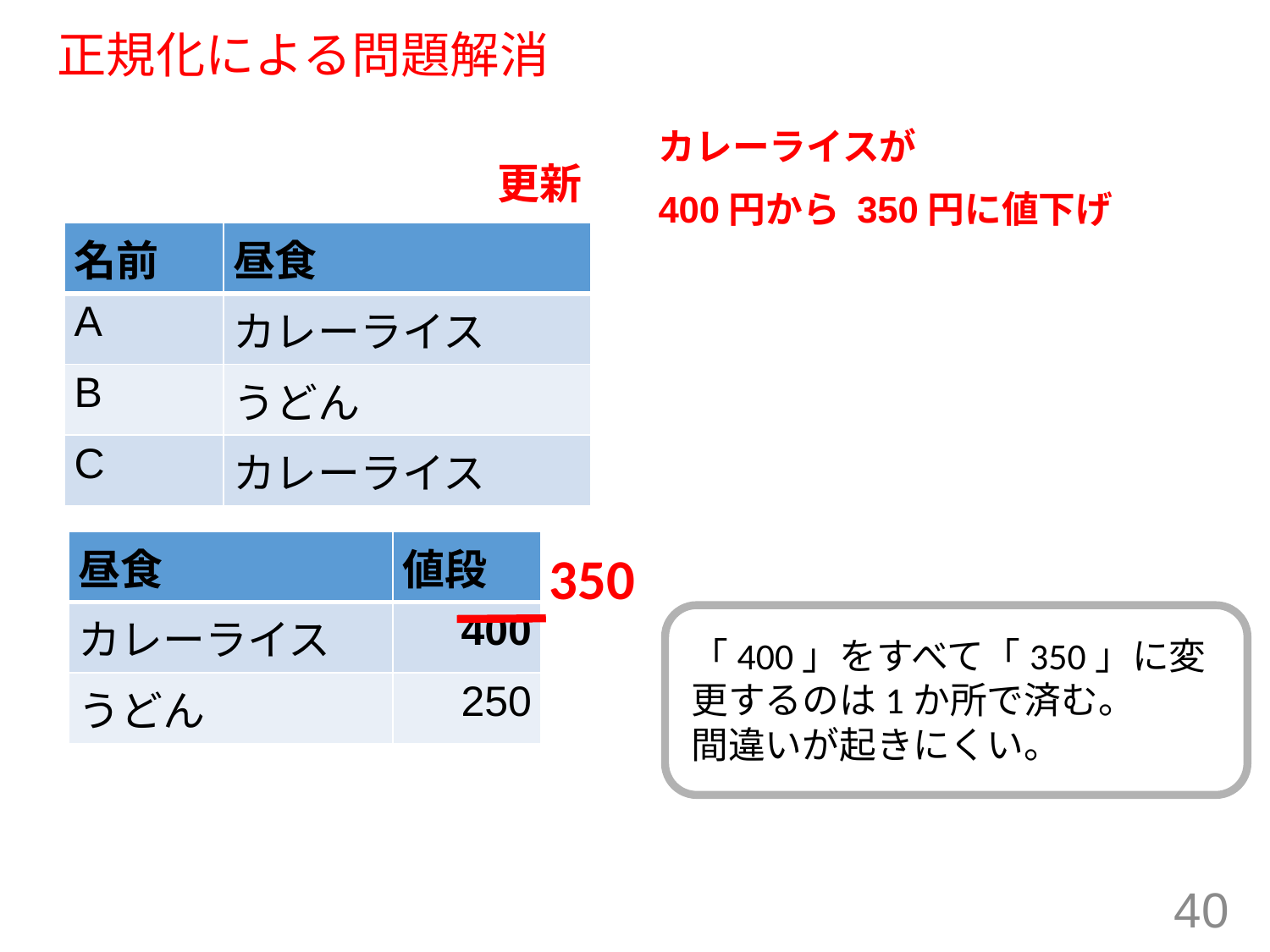

# 正規化による問題解消
カレーライスが
400円から 350円に値下げ
更新
| 名前 | 昼食 |
| --- | --- |
| A | カレーライス |
| B | うどん |
| C | カレーライス |
| 昼食 | 値段 |
| --- | --- |
| カレーライス | 400 |
| うどん | 250 |
350

「400」をすべて「350」に変更するのは1か所で済む。
間違いが起きにくい。
40